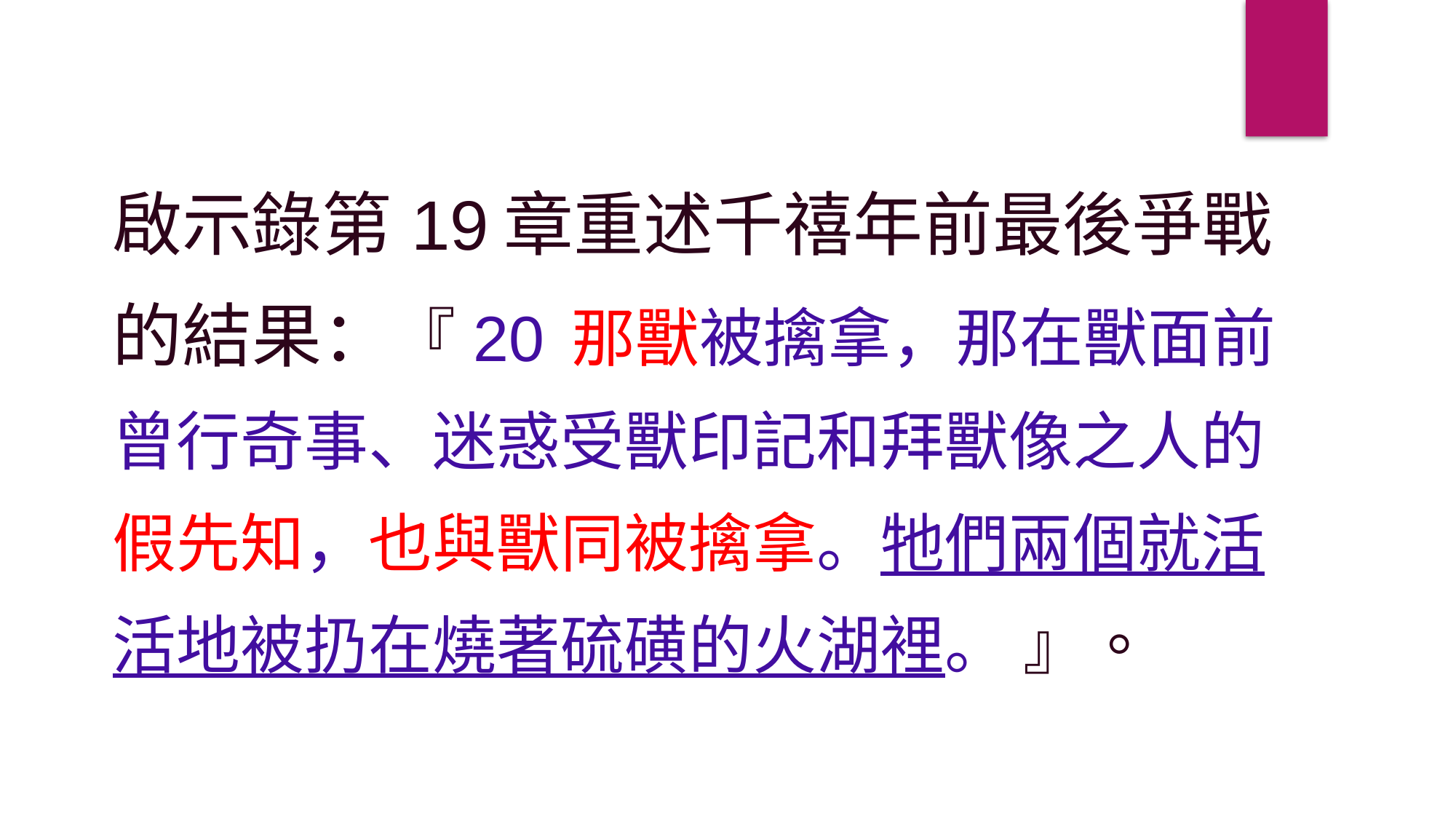

啟示錄第19章重述千禧年前最後爭戰的結果：『20 那獸被擒拿，那在獸面前曾行奇事、迷惑受獸印記和拜獸像之人的假先知，也與獸同被擒拿。牠們兩個就活活地被扔在燒著硫磺的火湖裡。 』。